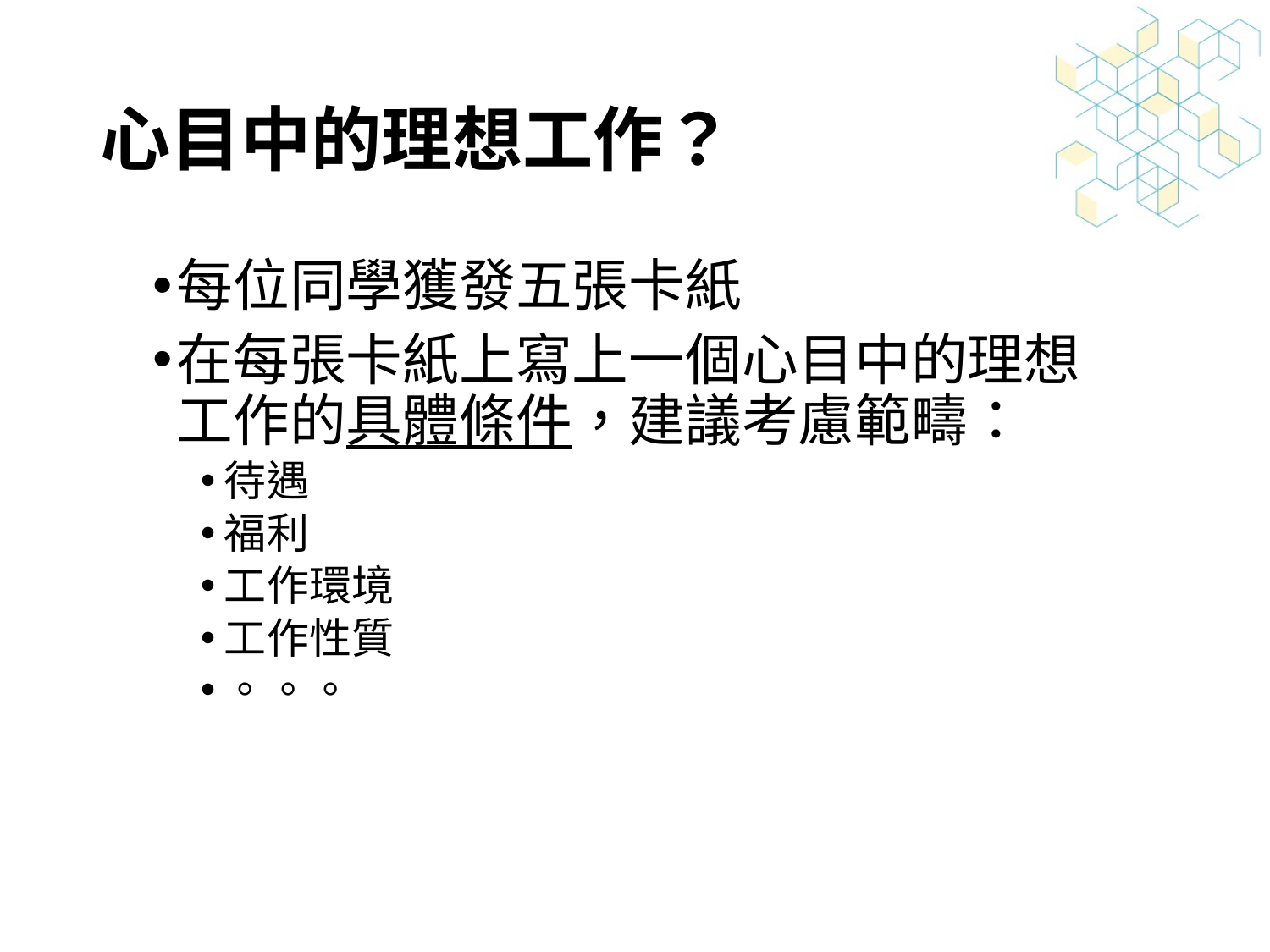

# 心目中的理想工作？
每位同學獲發五張卡紙
在每張卡紙上寫上一個心目中的理想工作的具體條件，建議考慮範疇：
待遇
福利
工作環境
工作性質
。。。